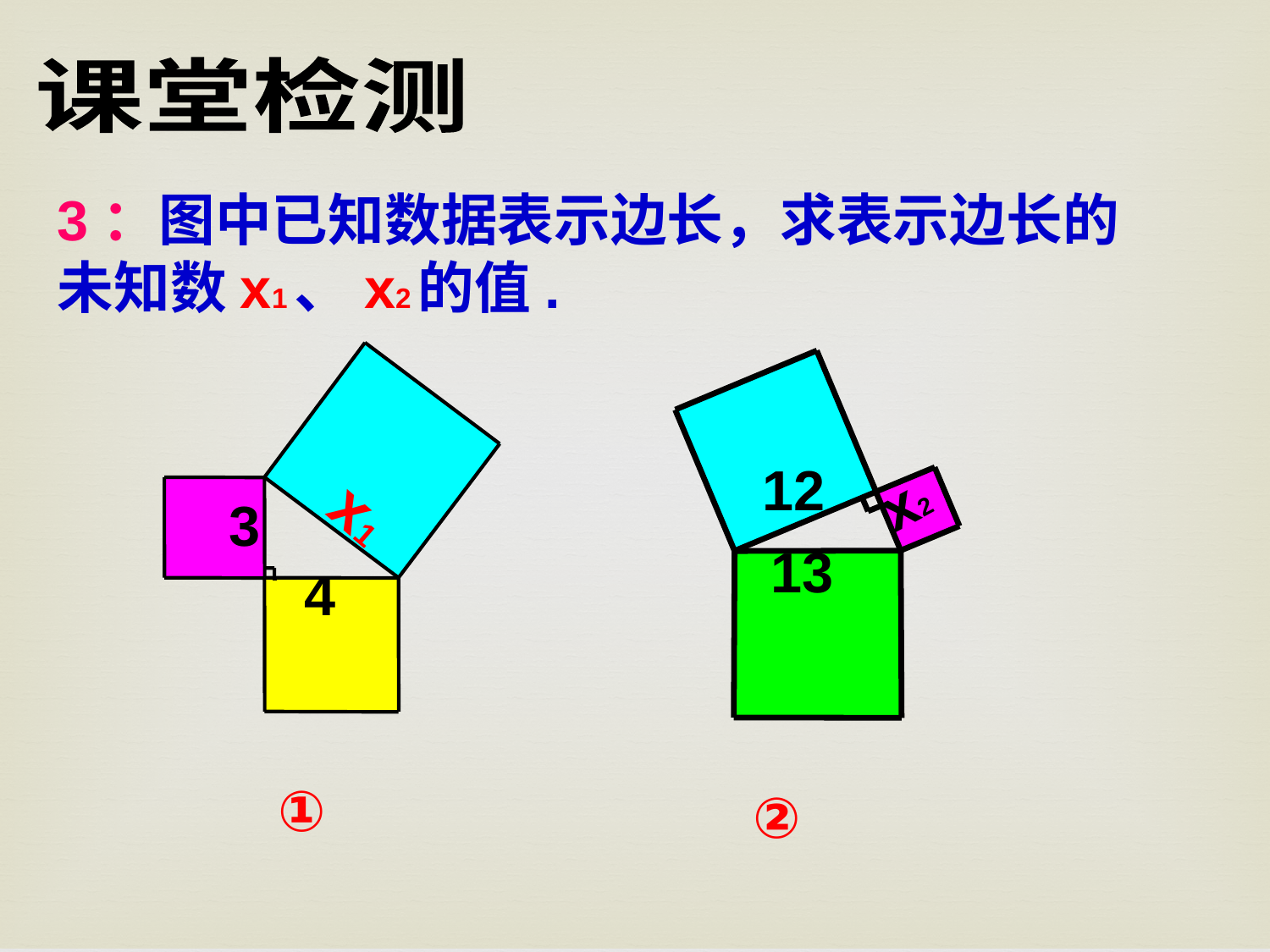

课堂检测
3：图中已知数据表示边长，求表示边长的未知数x1、x2的值.

x2
12
x1

3
13
4

①
②